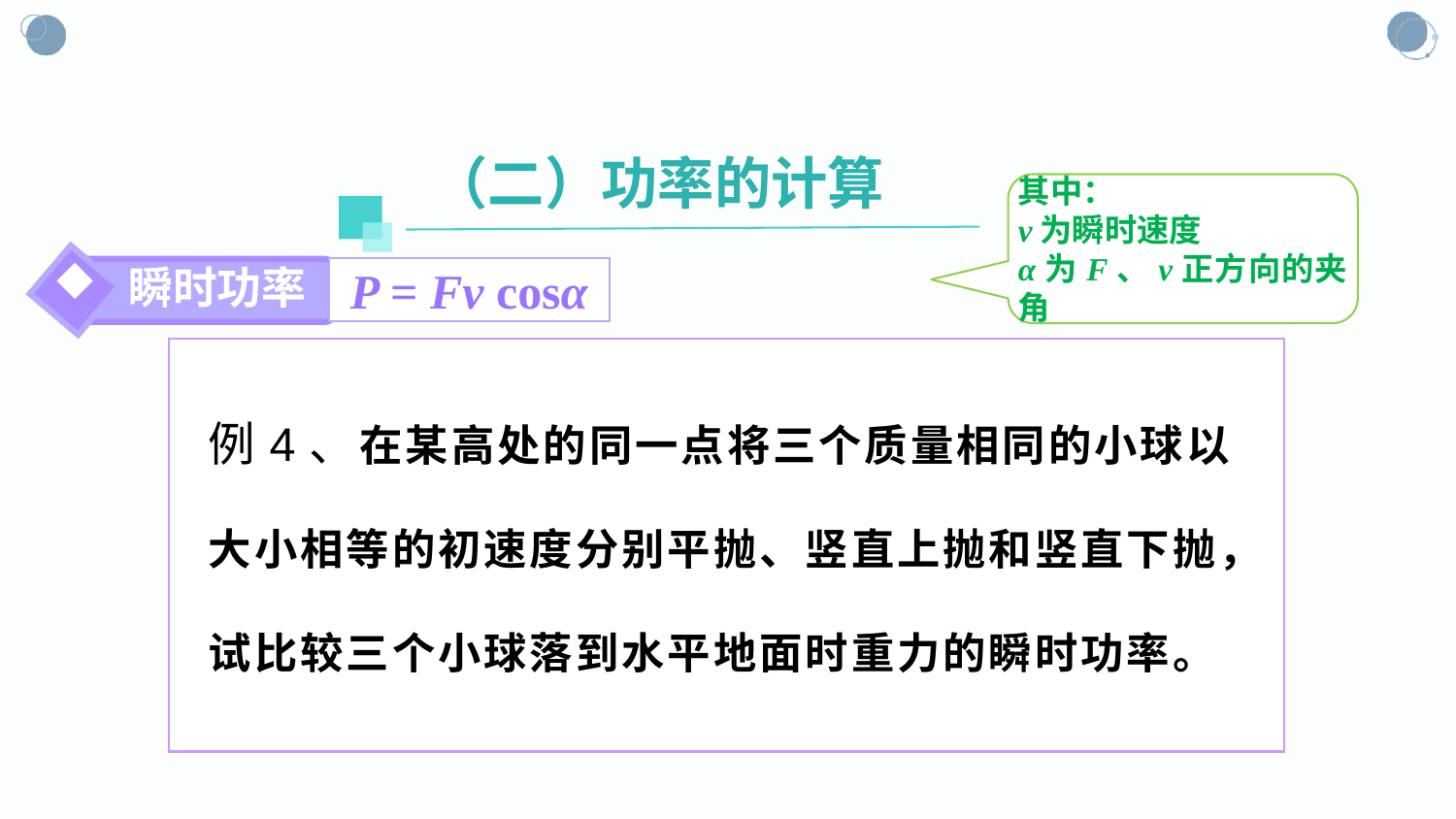

（二）功率的计算

其中：
v为瞬时速度
α为F、v正方向的夹角
 瞬时功率

P = Fv cosα

例4、在某高处的同一点将三个质量相同的小球以大小相等的初速度分别平抛、竖直上抛和竖直下抛，试比较三个小球落到水平地面时重力的瞬时功率。